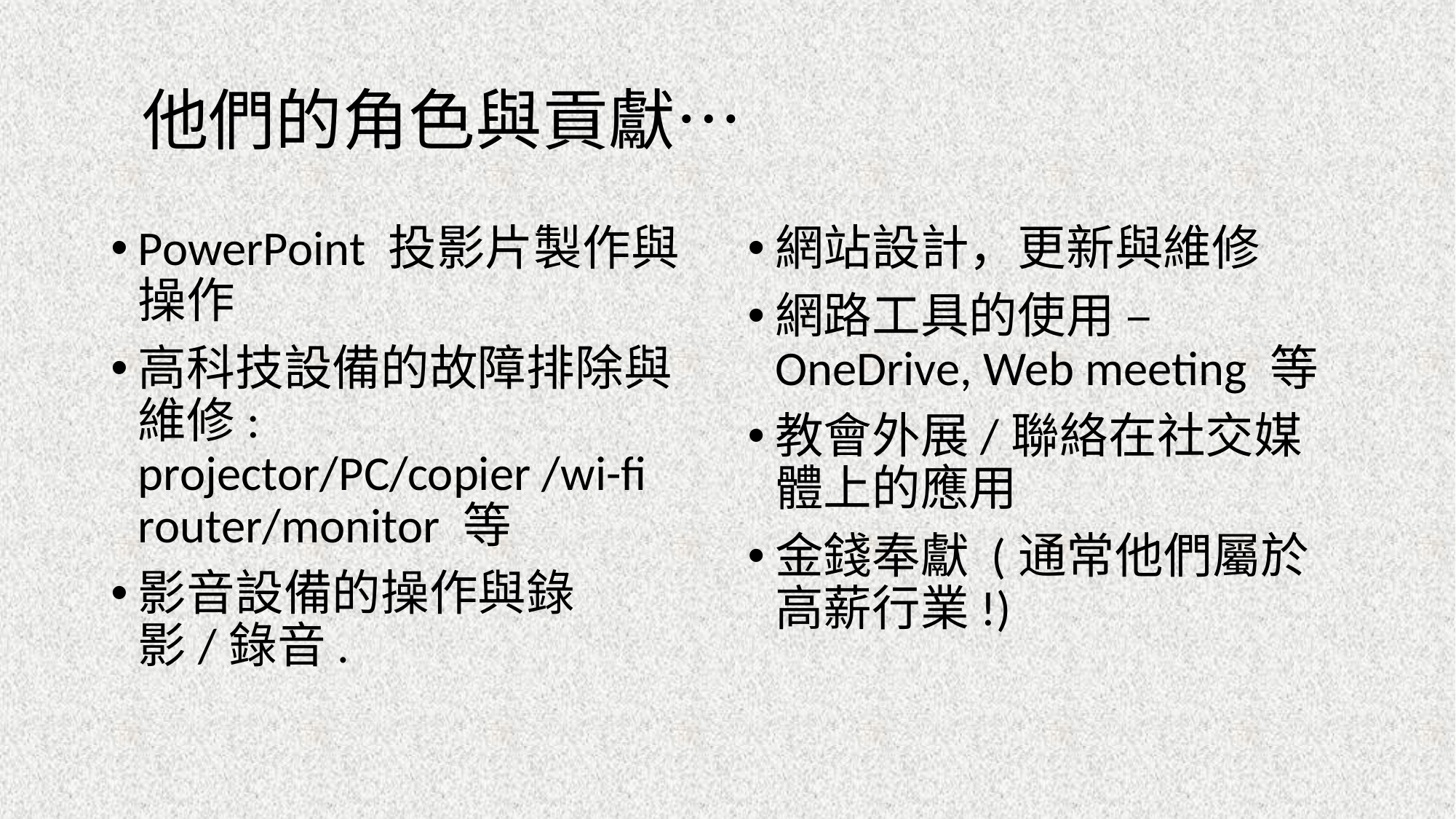

# 他們的角色與貢獻…
PowerPoint 投影片製作與操作
高科技設備的故障排除與維修: projector/PC/copier /wi-fi router/monitor 等
影音設備的操作與錄影/錄音.

網站設計，更新與維修
網路工具的使用 – OneDrive, Web meeting 等
教會外展/聯絡在社交媒體上的應用
金錢奉獻 (通常他們屬於高薪行業!)